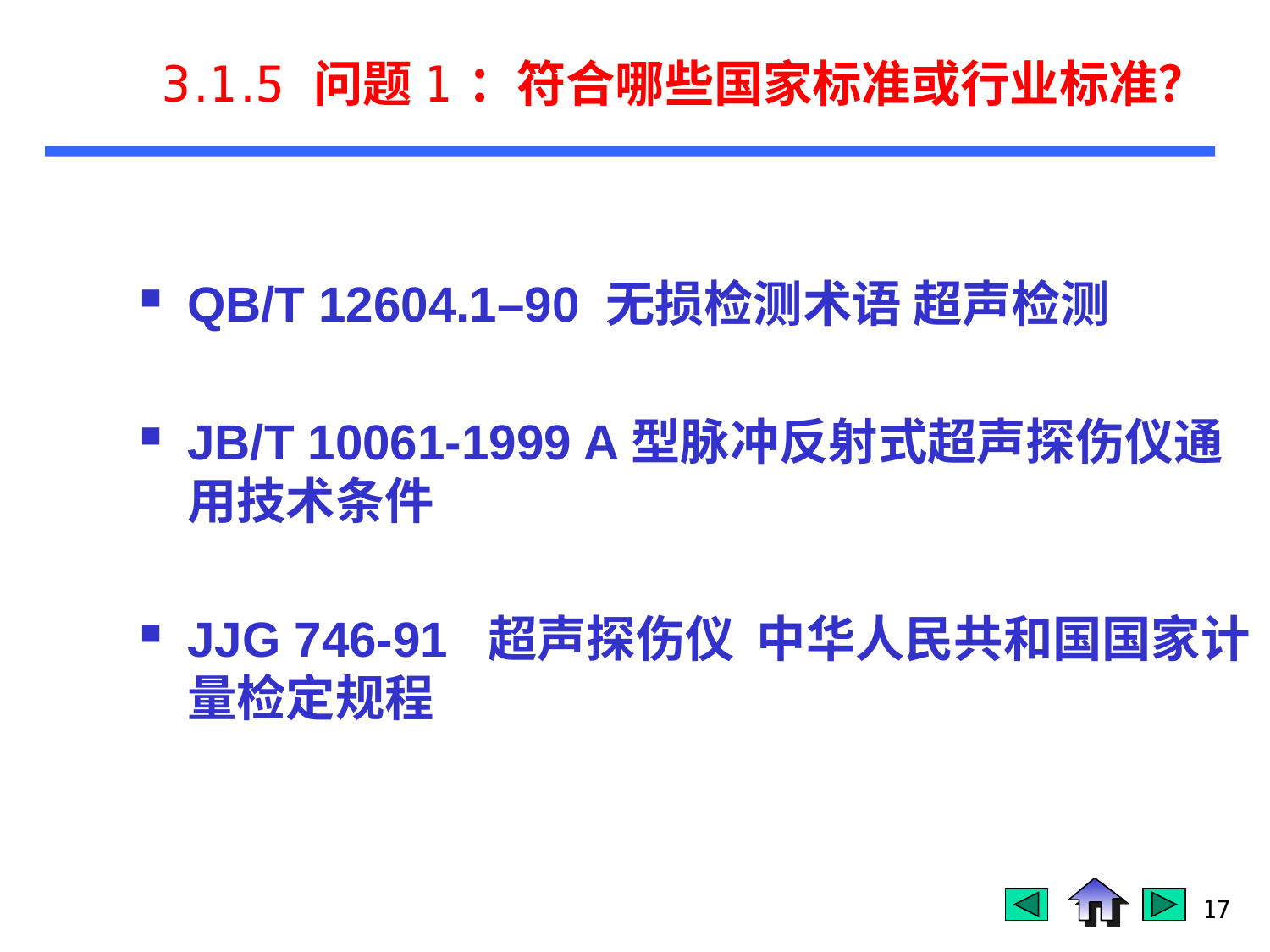

# 3.1.5 问题1：符合哪些国家标准或行业标准？
QB/T 12604.1–90 无损检测术语 超声检测

JB/T 10061-1999 A型脉冲反射式超声探伤仪通用技术条件

JJG 746-91  超声探伤仪  中华人民共和国国家计量检定规程
17